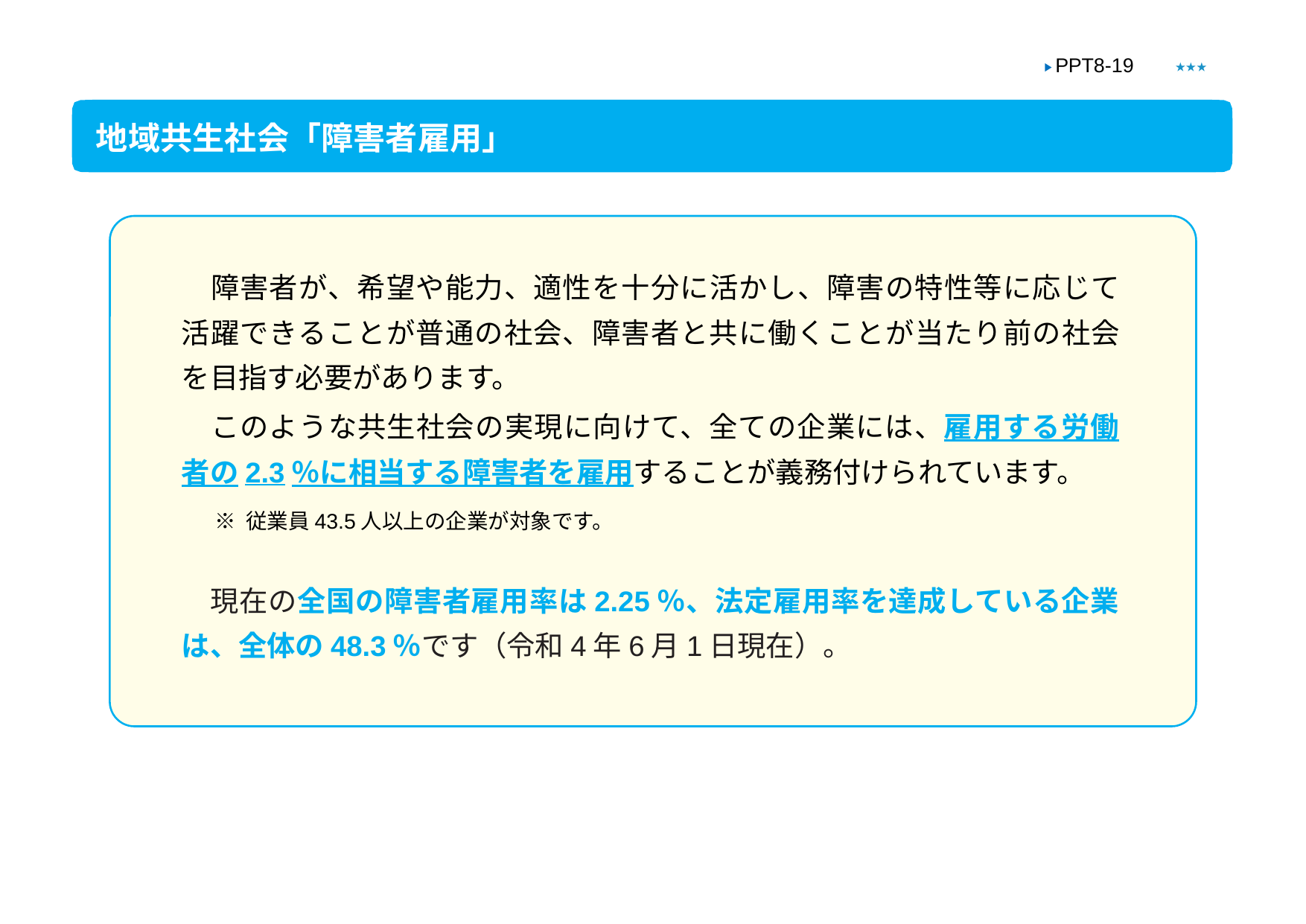

★★★
▶ PPT8-19

地域共生社会「障害者雇用」

　障害者が、希望や能力、適性を十分に活かし、障害の特性等に応じて活躍できることが普通の社会、障害者と共に働くことが当たり前の社会を目指す必要があります。
　このような共生社会の実現に向けて、全ての企業には、雇用する労働者の2.3％に相当する障害者を雇用することが義務付けられています。
※ 従業員43.5人以上の企業が対象です。

　現在の全国の障害者雇用率は2.25％、法定雇用率を達成している企業は、全体の48.3％です（令和4年6月1日現在）。